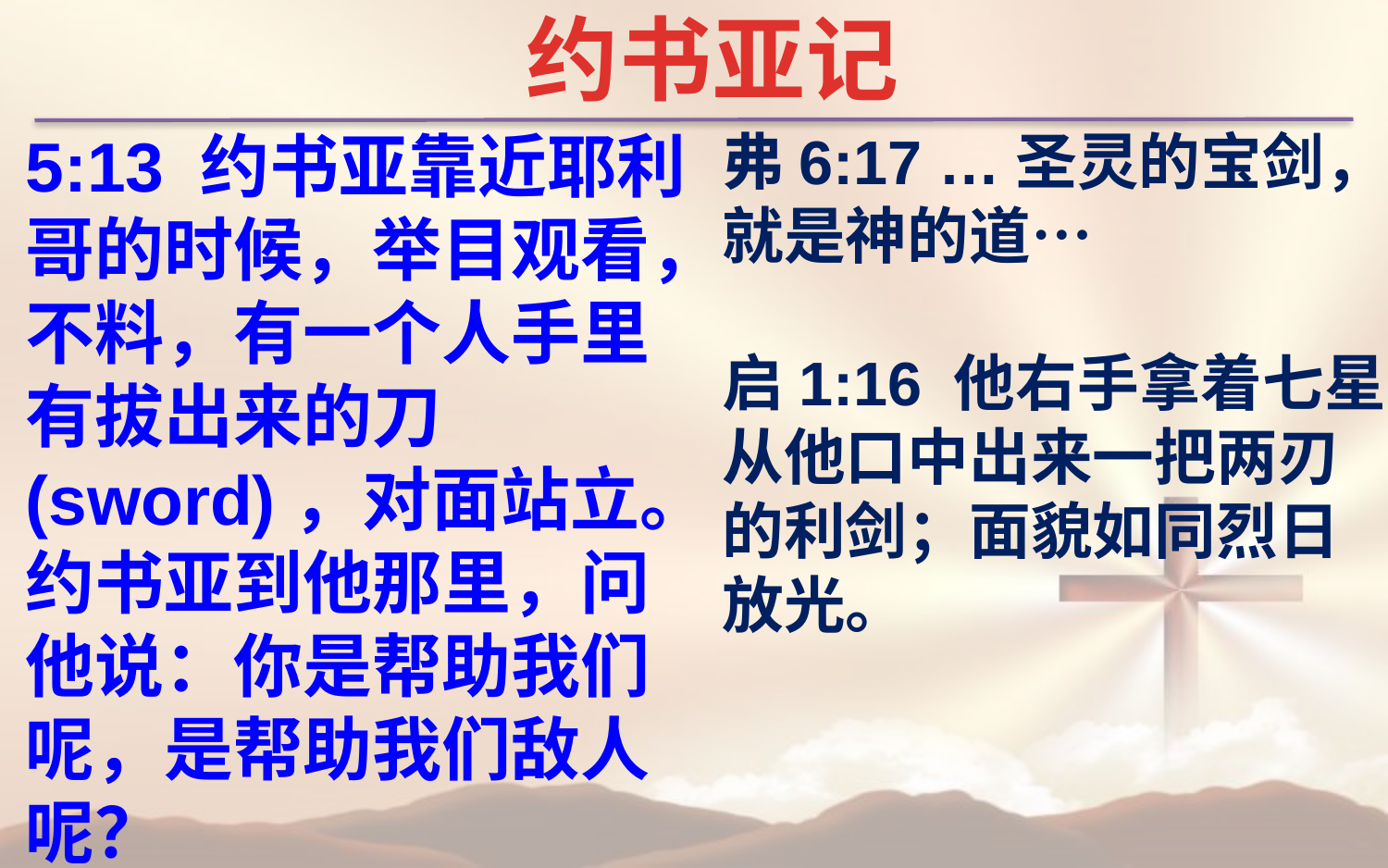

约书亚记
5:13 约书亚靠近耶利哥的时候，举目观看，不料，有一个人手里有拔出来的刀 (sword)，对面站立。约书亚到他那里，问他说：你是帮助我们呢，是帮助我们敌人呢？
弗6:17 …圣灵的宝剑，就是神的道…

启1:16 他右手拿着七星，从他口中出来一把两刃的利剑；面貌如同烈日放光。